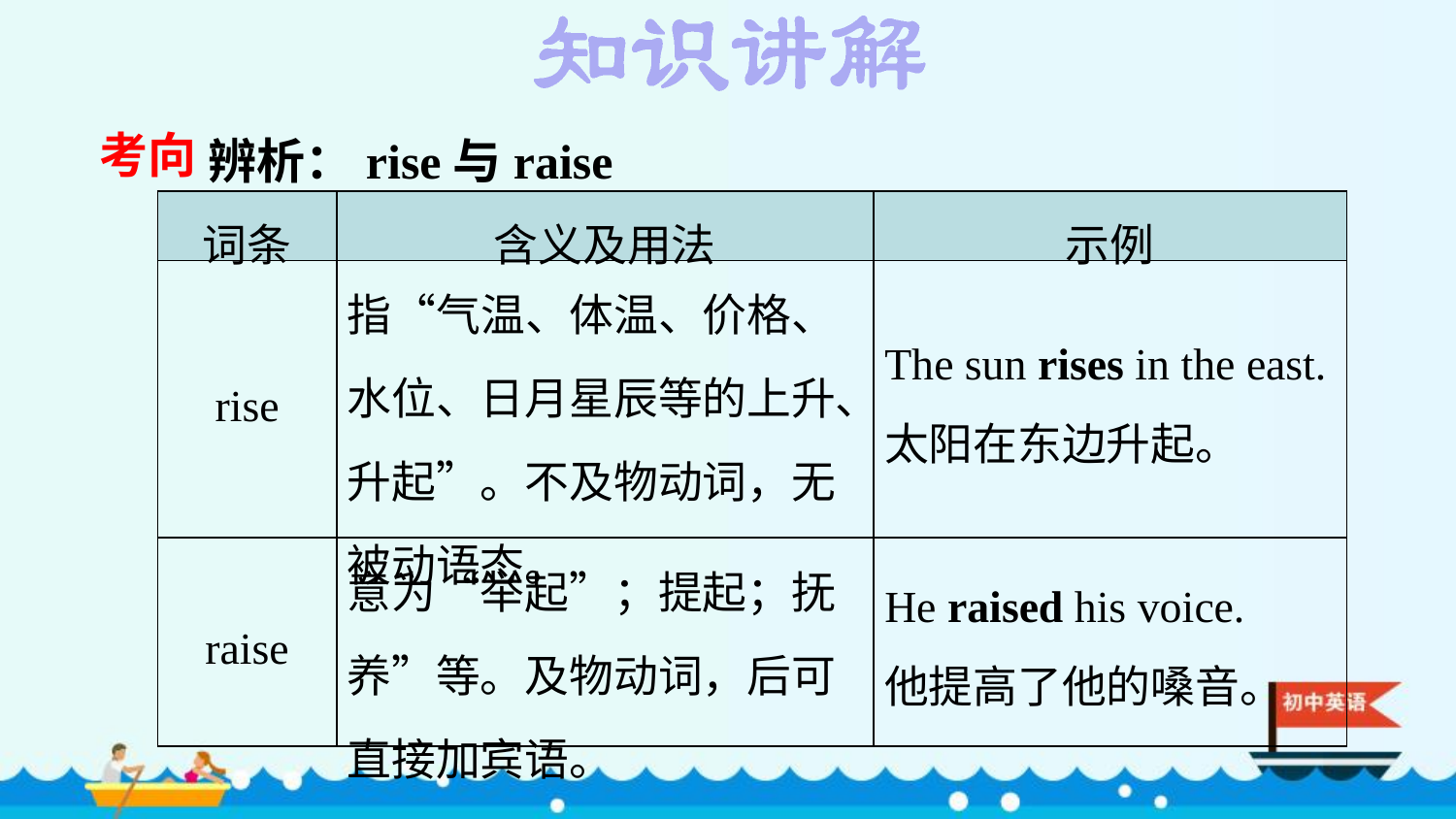

辨析：rise与raise
考向
| 词条 | 含义及用法 | 示例 |
| --- | --- | --- |
| rise | 指“气温、体温、价格、水位、日月星辰等的上升、升起”。不及物动词，无被动语态。 | The sun rises in the east. 太阳在东边升起。 |
| raise | 意为“举起”；提起；抚养”等。及物动词，后可直接加宾语。 | He raised his voice. 他提高了他的嗓音。 |